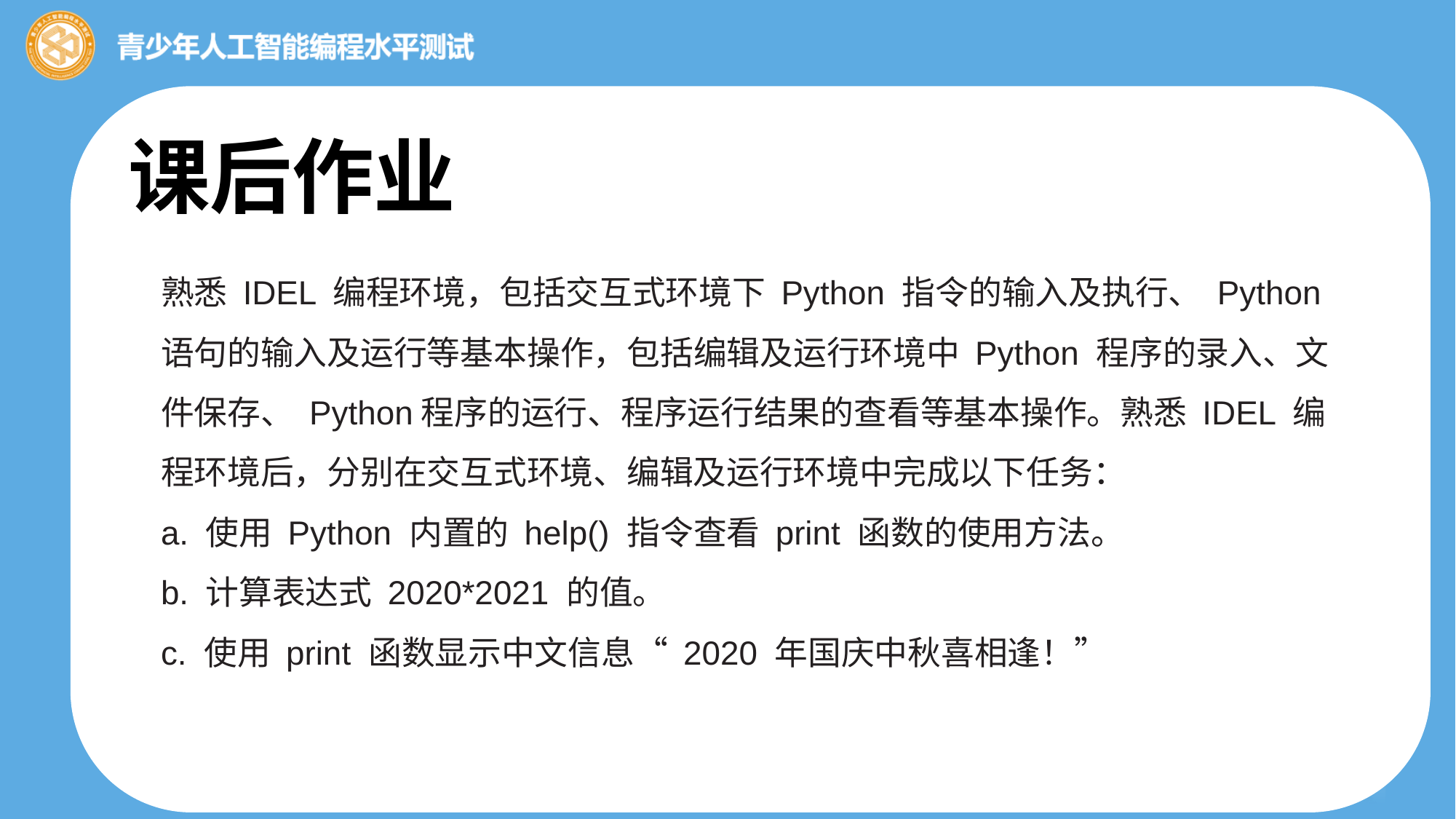

课后作业
熟悉 IDEL 编程环境，包括交互式环境下 Python 指令的输入及执行、 Python 语句的输入及运行等基本操作，包括编辑及运行环境中 Python 程序的录入、文件保存、 Python程序的运行、程序运行结果的查看等基本操作。熟悉 IDEL 编程环境后，分别在交互式环境、编辑及运行环境中完成以下任务：
a. 使用 Python 内置的 help() 指令查看 print 函数的使用方法。
b. 计算表达式 2020*2021 的值。
c. 使用 print 函数显示中文信息“ 2020 年国庆中秋喜相逢！”